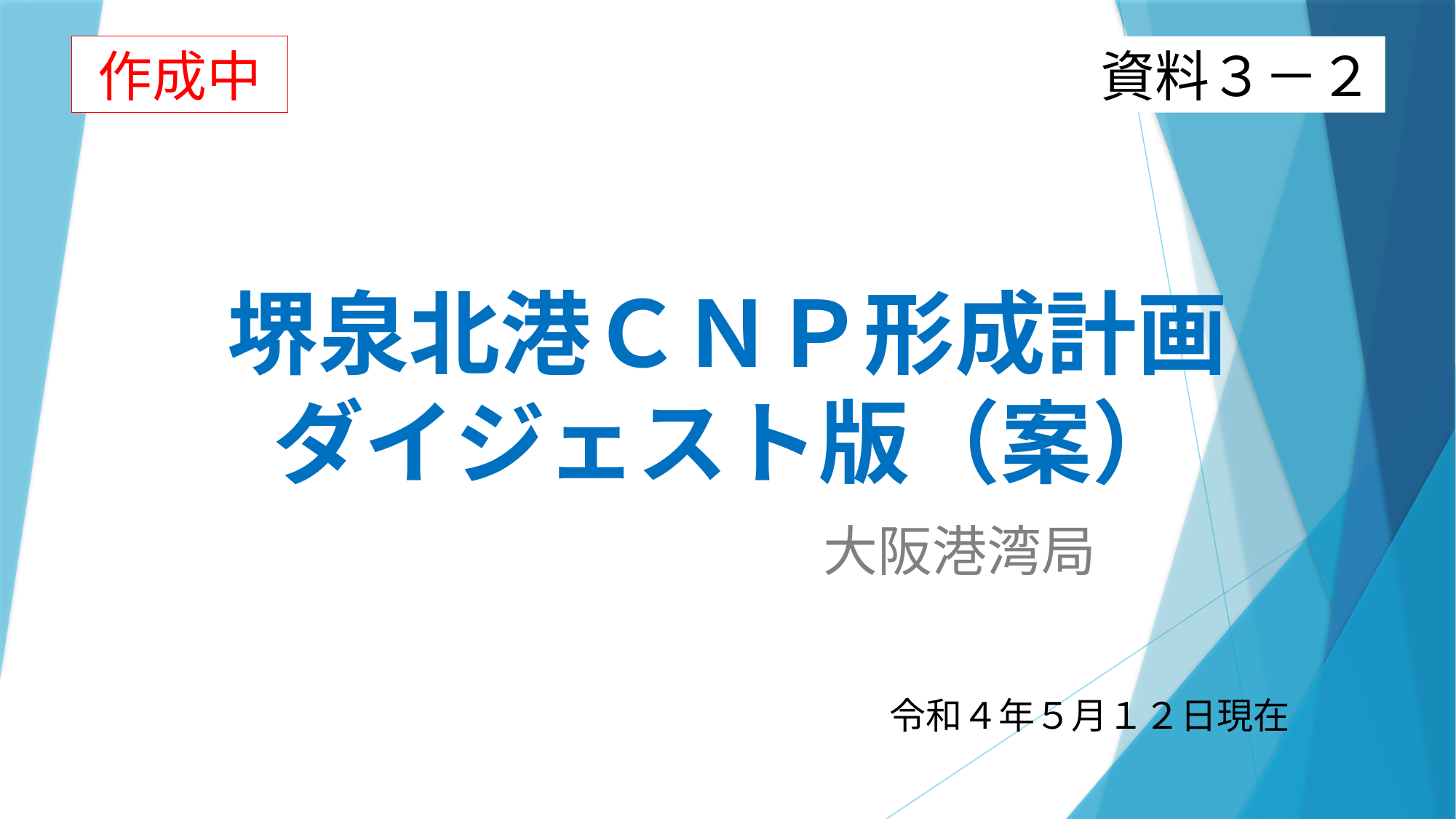

作成中
資料３－２
# 堺泉北港ＣＮＰ形成計画 ダイジェスト版（案）
大阪港湾局

令和４年５月１２日現在